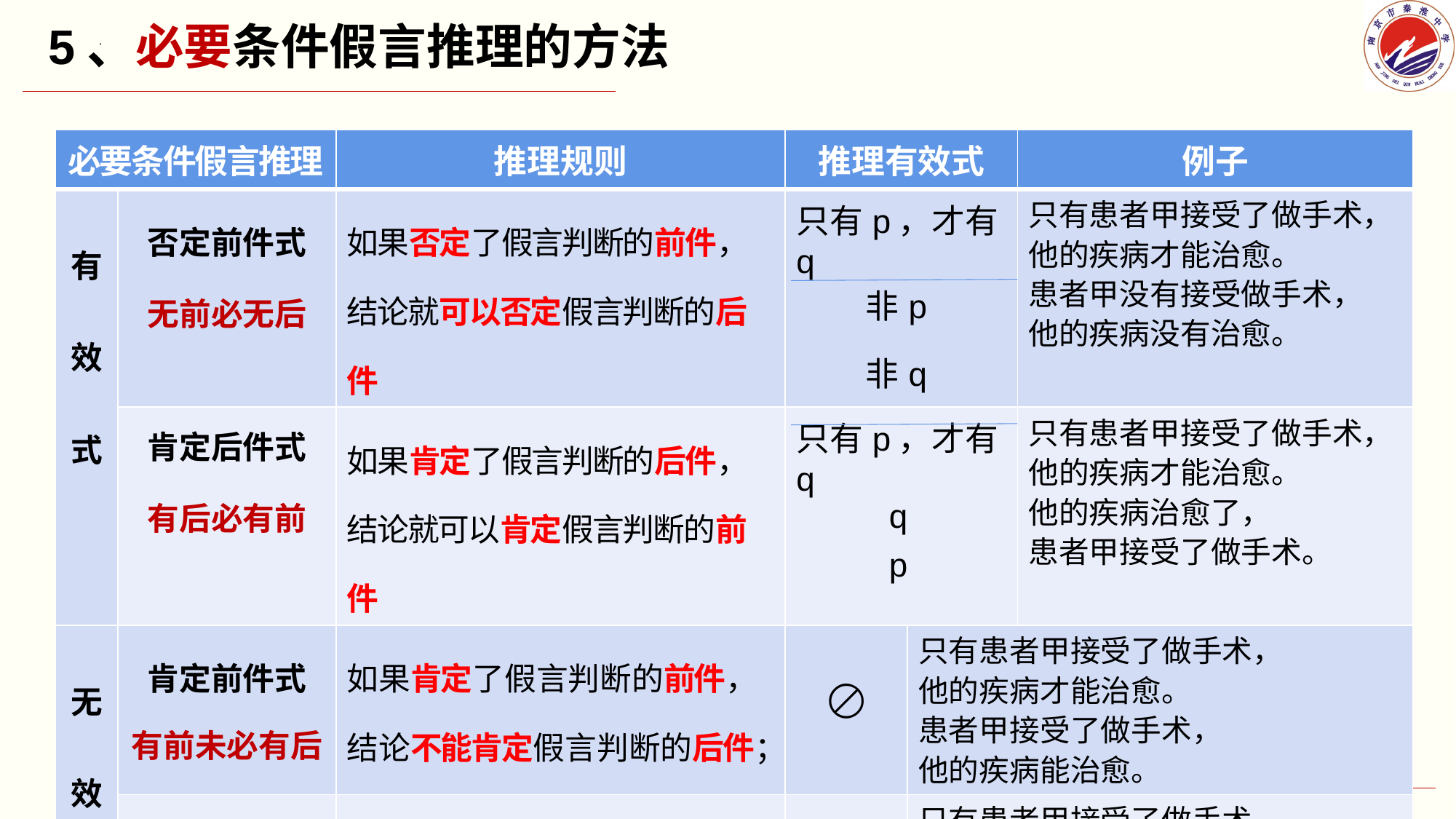

5、必要条件假言推理的方法
| 必要条件假言推理 |  | 推理规则 | 推理有效式 |  | 例子 |
| --- | --- | --- | --- | --- | --- |
| 有效式 | 否定前件式 无前必无后 | 如果否定了假言判断的前件， 结论就可以否定假言判断的后件 | 只有p，才有q 非p 非q |  | 只有患者甲接受了做手术，他的疾病才能治愈。 患者甲没有接受做手术， 他的疾病没有治愈。 |
|  | 肯定后件式 有后必有前 | 如果肯定了假言判断的后件， 结论就可以肯定假言判断的前件 | 只有p，才有q q p |  | 只有患者甲接受了做手术，他的疾病才能治愈。 他的疾病治愈了， 患者甲接受了做手术。 |
| 无效式 | 肯定前件式 有前未必有后 | 如果肯定了假言判断的前件，结论不能肯定假言判断的后件； | 🚫 | 只有患者甲接受了做手术， 他的疾病才能治愈。 患者甲接受了做手术， 他的疾病能治愈。 |  |
|  | 否定后件式 无后未必无前 | 如果否定了假言判断的后件，结论不能否定假言判断的前件。 | 🚫 | 只有患者甲接受了做手术， 他的疾病才能治愈。 他的疾病没有治愈， 患者甲没有接受做手术。 |  |